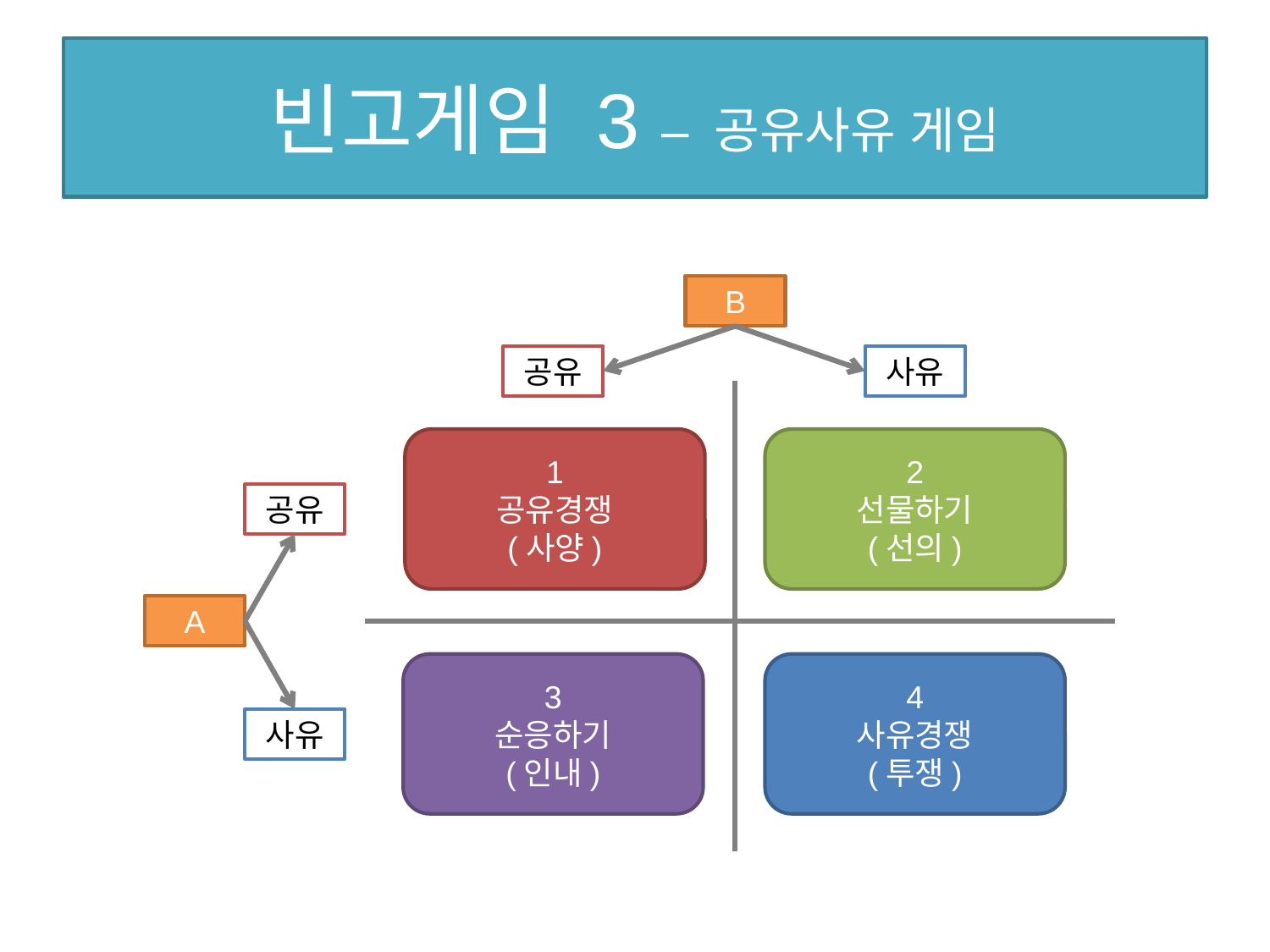

# 빈고게임 3 – 공유사유 게임
B
사유
공유
1
공유경쟁
(사양)
2
선물하기
(선의)
공유
A
3
순응하기
(인내)
4
사유경쟁
(투쟁)
사유